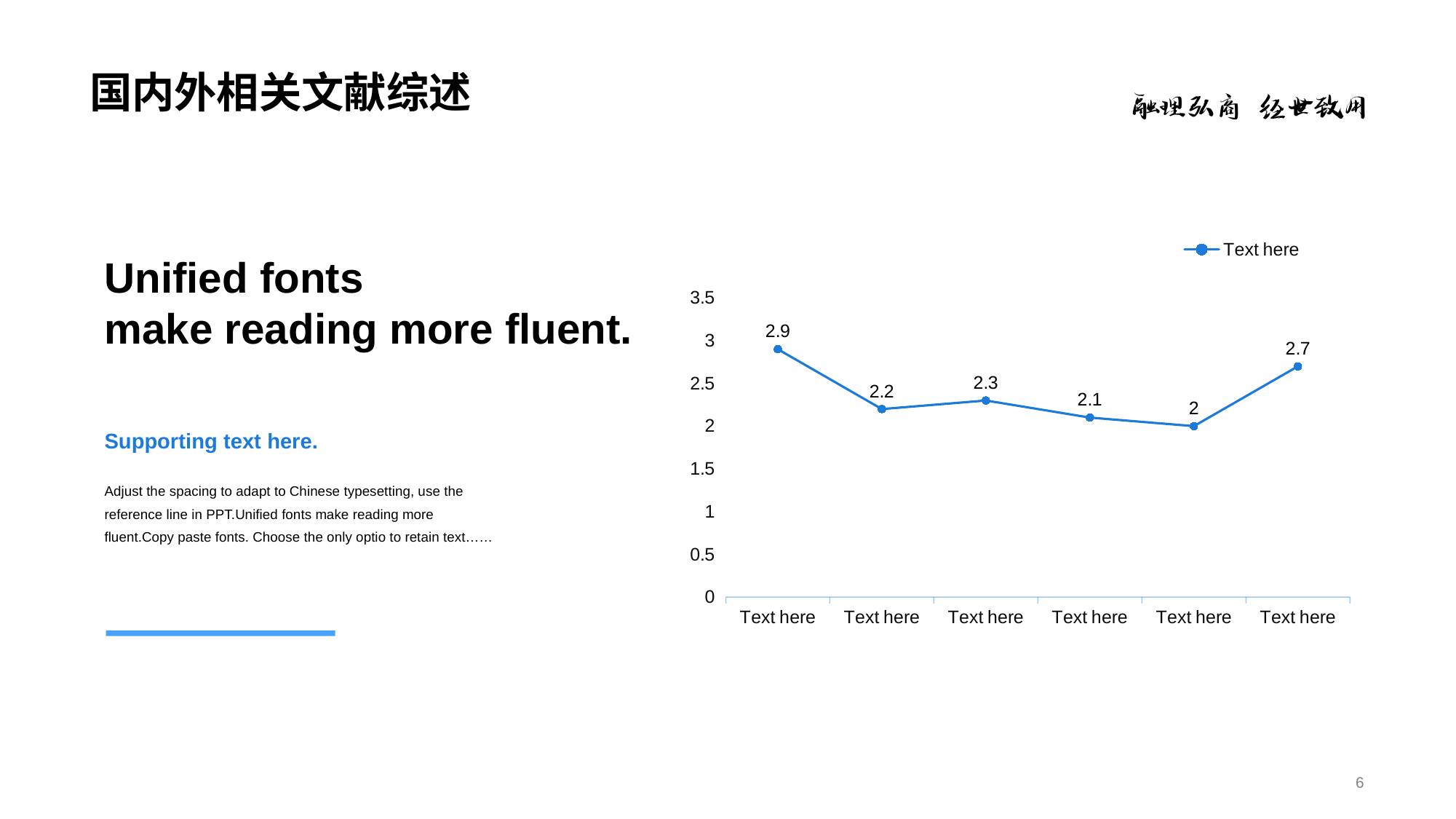

# 国内外相关文献综述

### Chart

| Category | Text here |
|---|---|
| Text here | 2.9 |
| Text here | 2.2 |
| Text here | 2.3 |
| Text here | 2.1 |
| Text here | 2.0 |
| Text here | 2.7 |
Unified fonts
make reading more fluent.
Supporting text here.
Adjust the spacing to adapt to Chinese typesetting, use the reference line in PPT.Unified fonts make reading more fluent.Copy paste fonts. Choose the only optio to retain text……

6